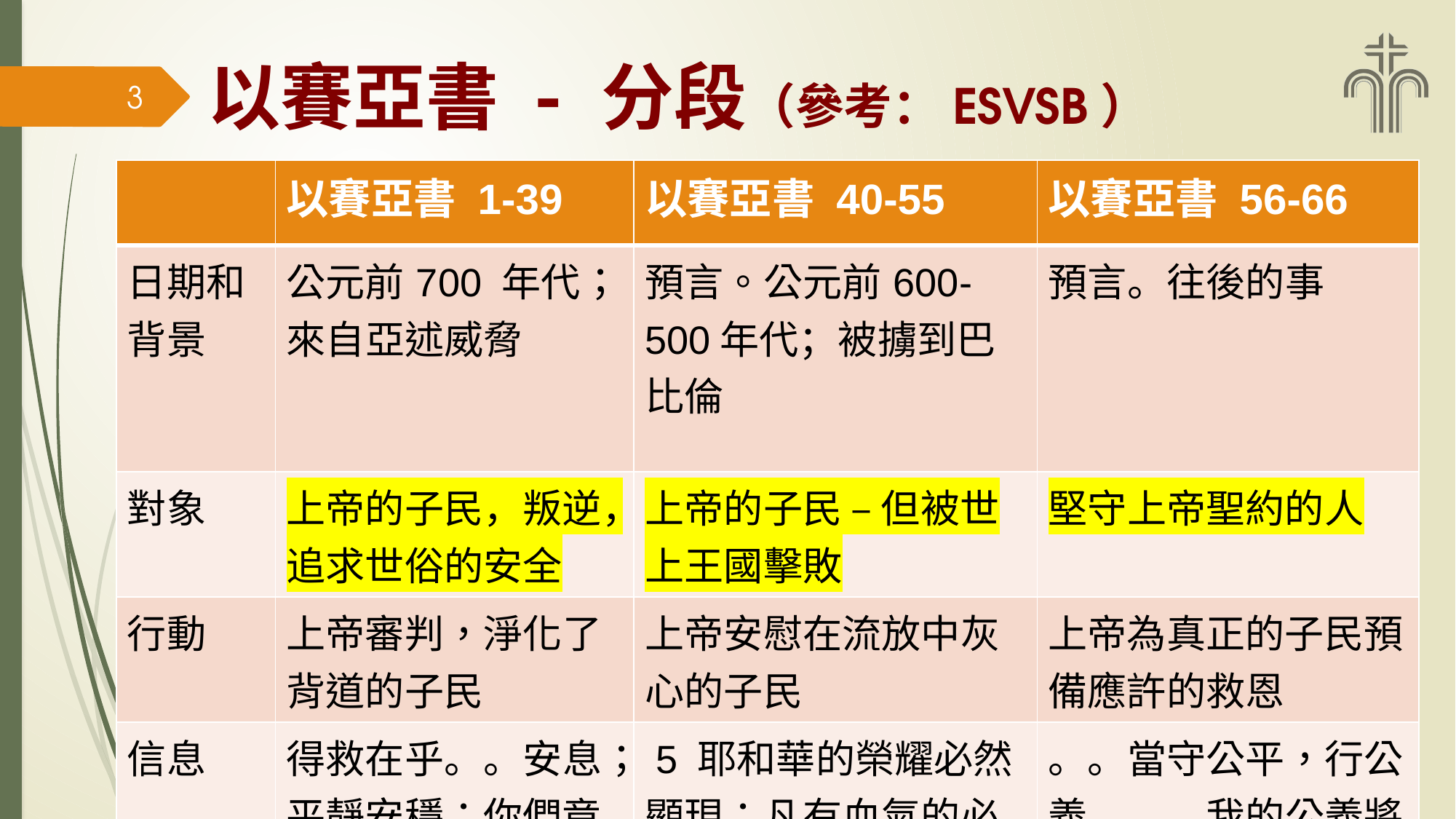

# 以賽亞書 - 分段（參考：ESVSB）
3
|  | 以賽亞書 1-39 | 以賽亞書 40-55 | 以賽亞書 56-66 |
| --- | --- | --- | --- |
| 日期和背景 | 公元前700 年代；來自亞述威脅 | 預言。公元前600-500年代；被擄到巴比倫 | 預言。往後的事 |
| 對象 | 上帝的子民，叛逆，追求世俗的安全 | 上帝的子民 – 但被世上王國擊敗 | 堅守上帝聖約的人 |
| 行動 | 上帝審判，淨化了背道的子民 | 上帝安慰在流放中灰心的子民 | 上帝為真正的子民預備應許的救恩 |
| 信息 | 得救在乎。。安息；平靜安穩；你們竟自不肯。（30:15） | 5 耶和華的榮耀必然顯現；凡有血氣的必一同看見。。（40:5） | 。。當守公平，行公義。。。我的公義將要顯現。(56:1-2） |